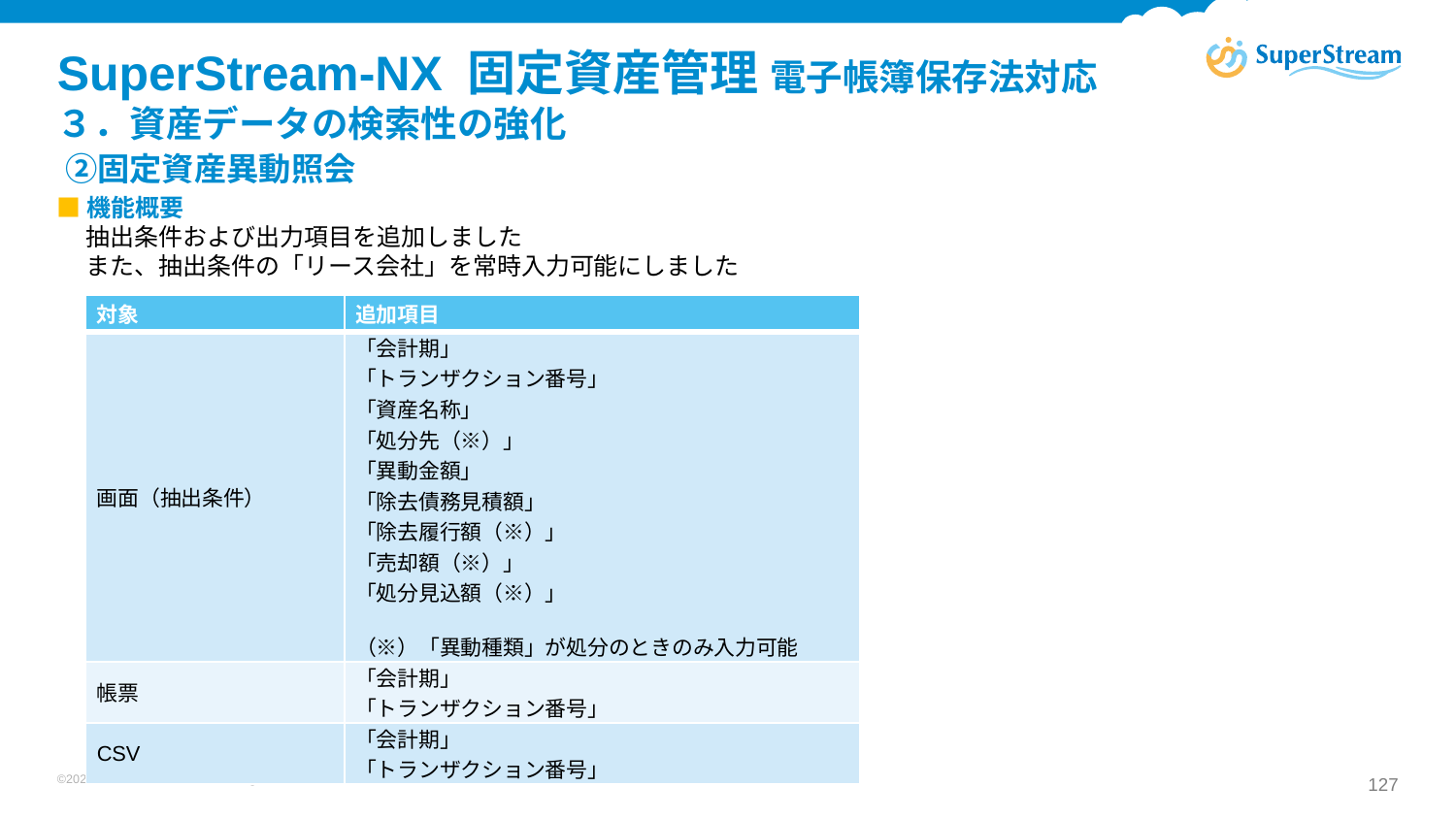

# SuperStream-NX 固定資産管理 電子帳簿保存法対応 ３．資産データの検索性の強化 ②固定資産異動照会
■機能概要
抽出条件および出力項目を追加しました
また、抽出条件の「リース会社」を常時入力可能にしました

| 対象 | 追加項目 |
| --- | --- |
| 画面（抽出条件） | 「会計期」 「トランザクション番号」 「資産名称」 「処分先（※）」 「異動金額」 「除去債務見積額」 「除去履行額（※）」 「売却額（※）」 「処分見込額（※）」 （※）「異動種類」が処分のときのみ入力可能 |
| 帳票 | 「会計期」 「トランザクション番号」 |
| CSV | 「会計期」 「トランザクション番号」 |
©2025 Canon IT Solutions Inc. All rights reserved.
127